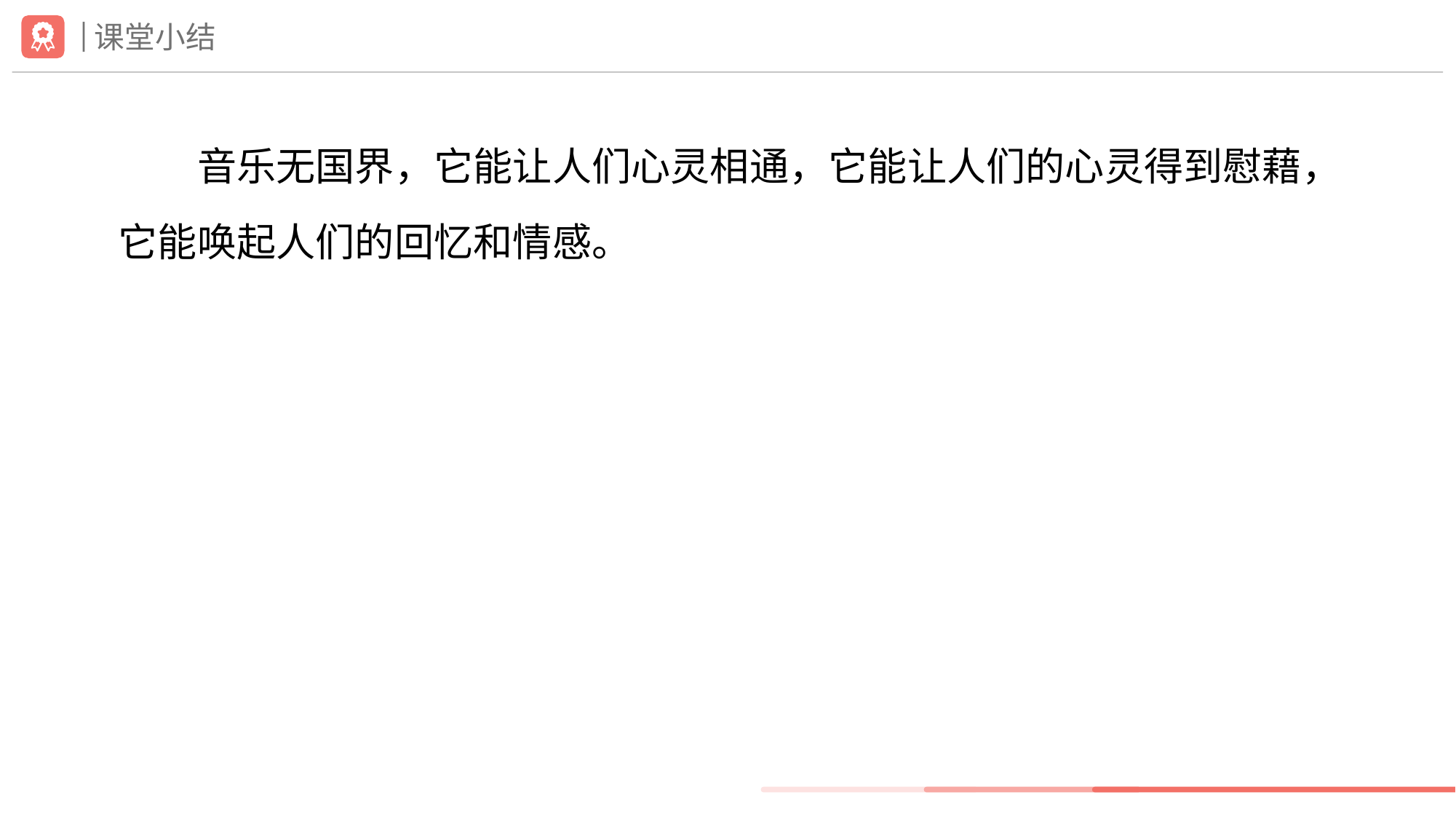

课堂小结

　　音乐无国界，它能让人们心灵相通，它能让人们的心灵得到慰藉，
它能唤起人们的回忆和情感。